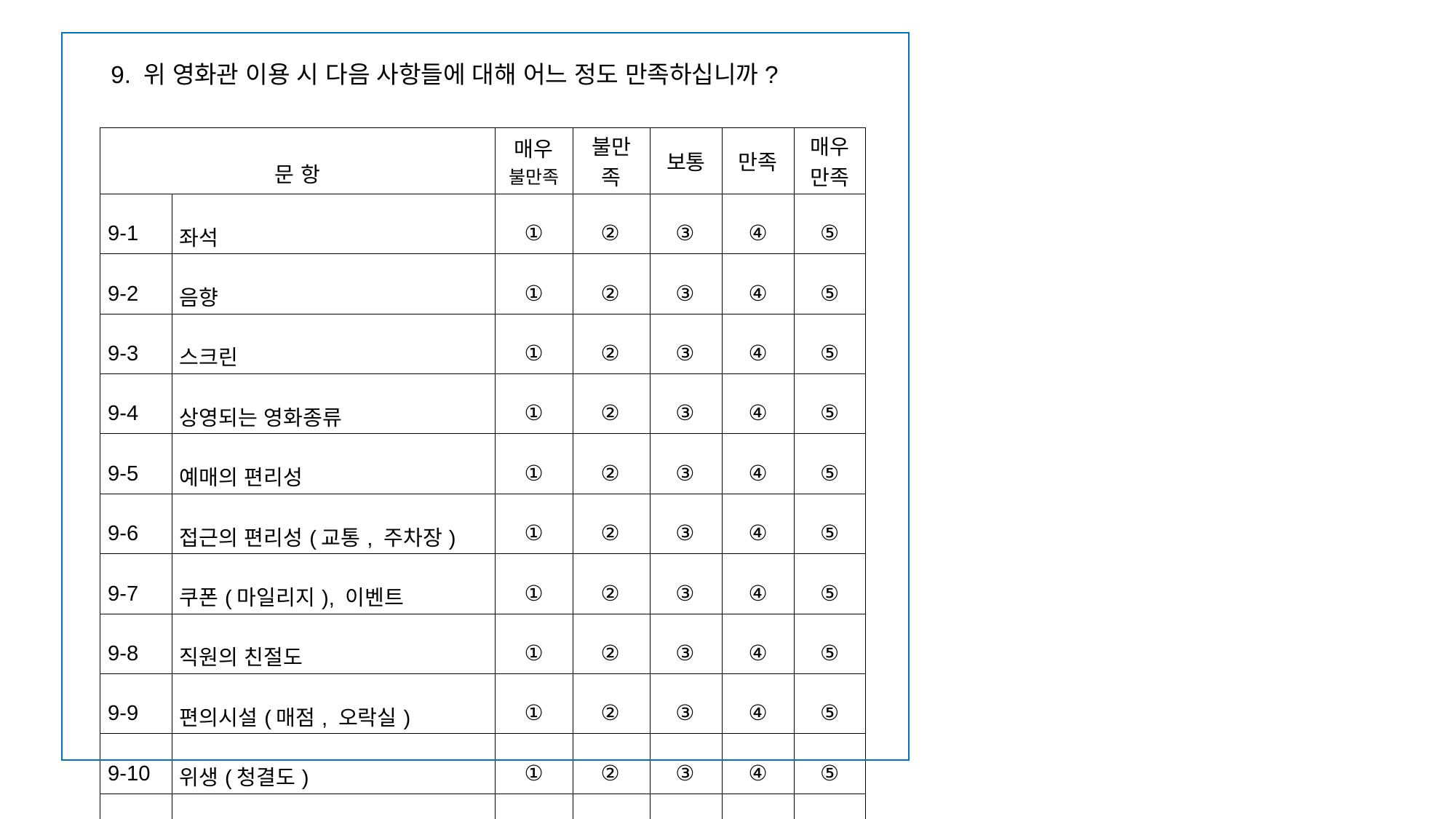

# 9. 위 영화관 이용 시 다음 사항들에 대해 어느 정도 만족하십니까?
| 문 항 |  | 매우 불만족 | 불만족 | 보통 | 만족 | 매우 만족 |
| --- | --- | --- | --- | --- | --- | --- |
| 9-1 | 좌석 | ① | ② | ③ | ④ | ⑤ |
| 9-2 | 음향 | ① | ② | ③ | ④ | ⑤ |
| 9-3 | 스크린 | ① | ② | ③ | ④ | ⑤ |
| 9-4 | 상영되는 영화종류 | ① | ② | ③ | ④ | ⑤ |
| 9-5 | 예매의 편리성 | ① | ② | ③ | ④ | ⑤ |
| 9-6 | 접근의 편리성(교통, 주차장) | ① | ② | ③ | ④ | ⑤ |
| 9-7 | 쿠폰(마일리지), 이벤트 | ① | ② | ③ | ④ | ⑤ |
| 9-8 | 직원의 친절도 | ① | ② | ③ | ④ | ⑤ |
| 9-9 | 편의시설(매점, 오락실) | ① | ② | ③ | ④ | ⑤ |
| 9-10 | 위생(청결도) | ① | ② | ③ | ④ | ⑤ |
| 9-11 | 브랜드(신뢰성, 이미지) | ① | ② | ③ | ④ | ⑤ |
| 9-12 | 전반적인 만족도 | ① | ② | ③ | ④ | ⑤ |